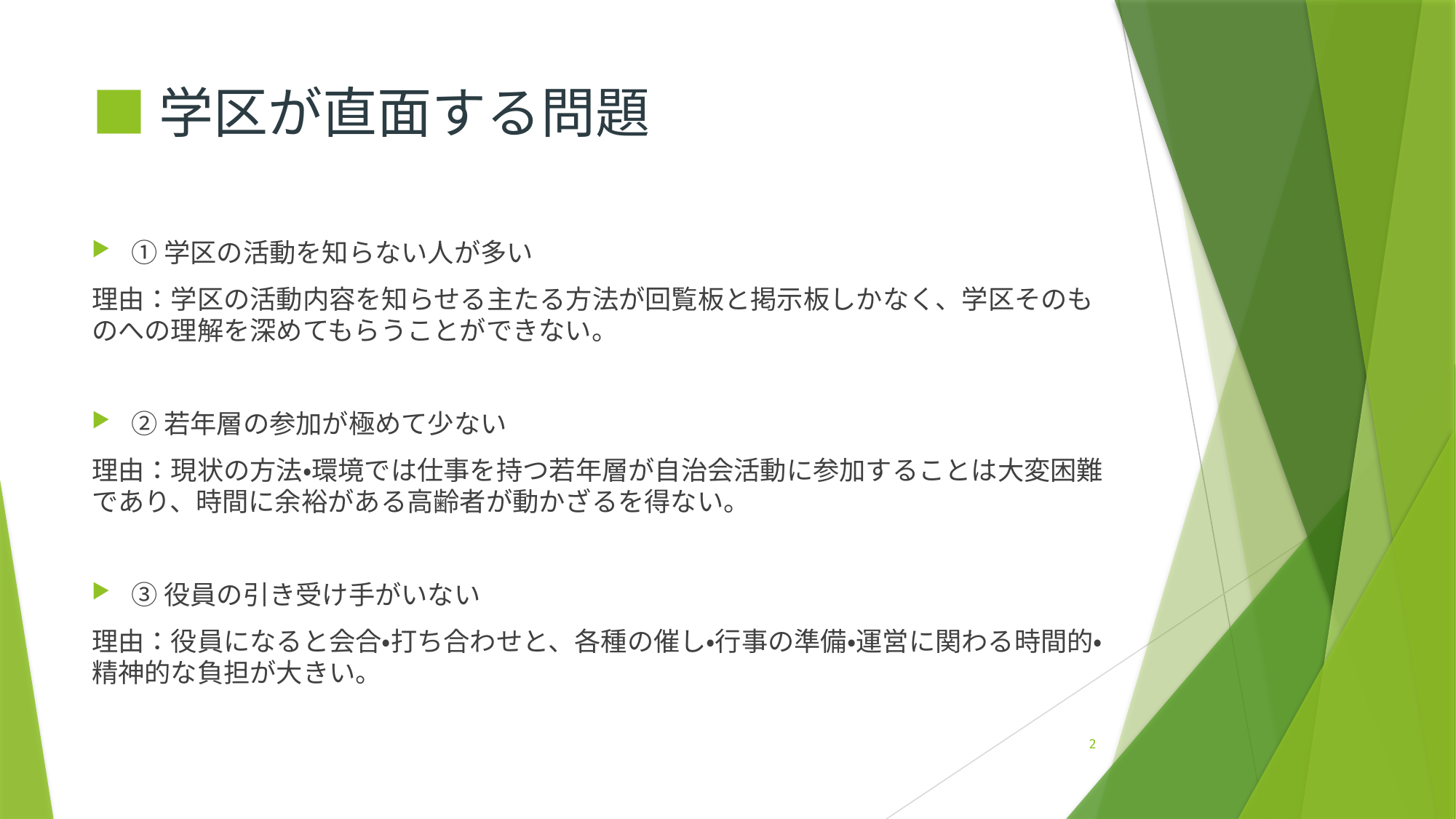

# ■学区が直面する問題
①学区の活動を知らない人が多い
理由：学区の活動内容を知らせる主たる方法が回覧板と掲示板しかなく、学区そのものへの理解を深めてもらうことができない。

②若年層の参加が極めて少ない
理由：現状の方法・環境では仕事を持つ若年層が自治会活動に参加することは大変困難であり、時間に余裕がある高齢者が動かざるを得ない。

③役員の引き受け手がいない
理由：役員になると会合・打ち合わせと、各種の催し・行事の準備・運営に関わる時間的・精神的な負担が大きい。

2